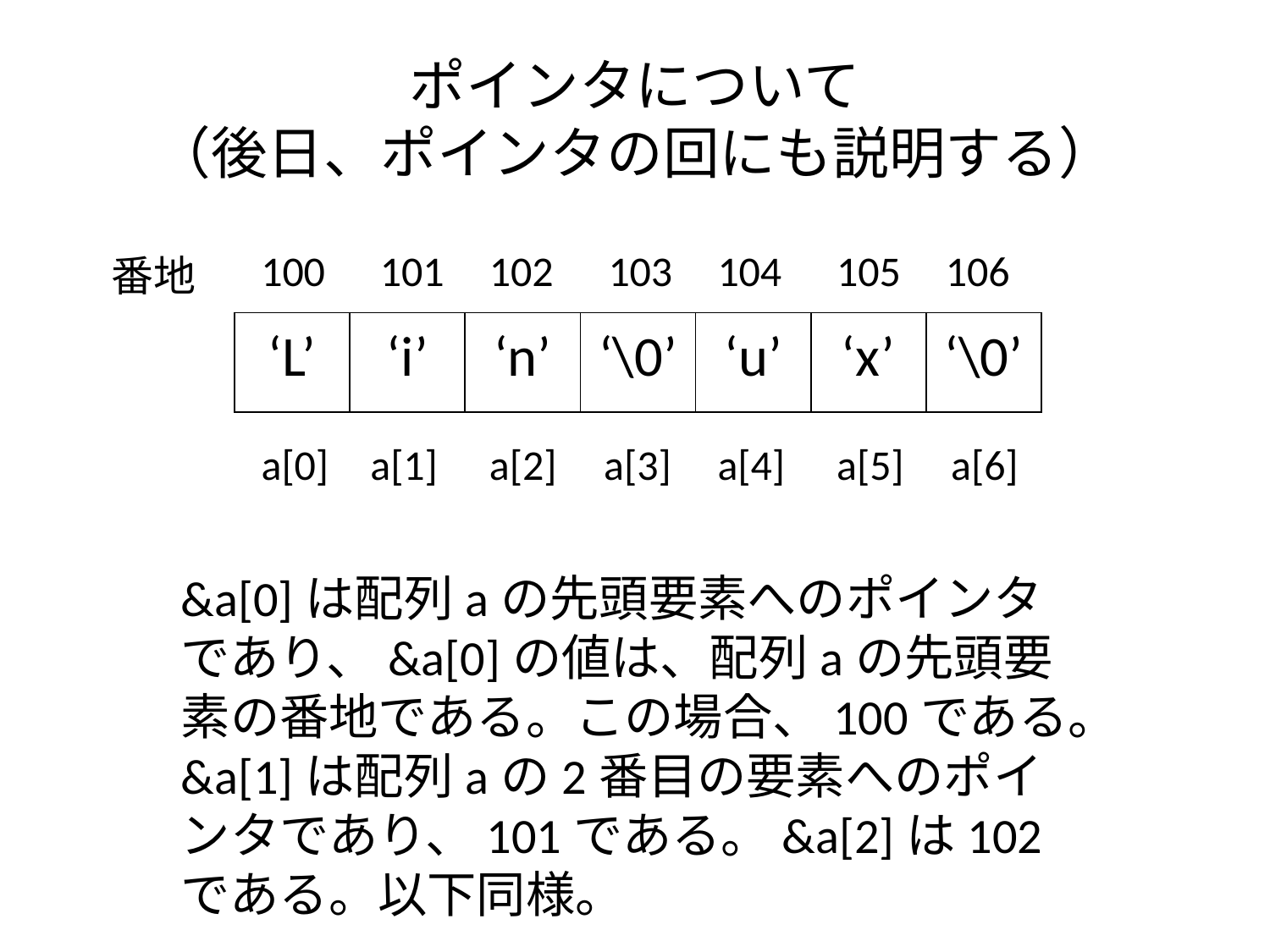

# ポインタについて （後日、ポインタの回にも説明する）
100
101
102
103
104
105
106
番地
| ‘L’ | ‘i’ | ‘n’ | ‘\0’ | ‘u’ | ‘x’ | ‘\0’ |
| --- | --- | --- | --- | --- | --- | --- |
a[0]
a[1]
a[2]
a[3]
a[4]
a[5]
a[6]
&a[0]は配列aの先頭要素へのポインタであり、&a[0]の値は、配列aの先頭要素の番地である。この場合、100である。&a[1]は配列aの2番目の要素へのポインタであり、101である。&a[2]は102である。以下同様。